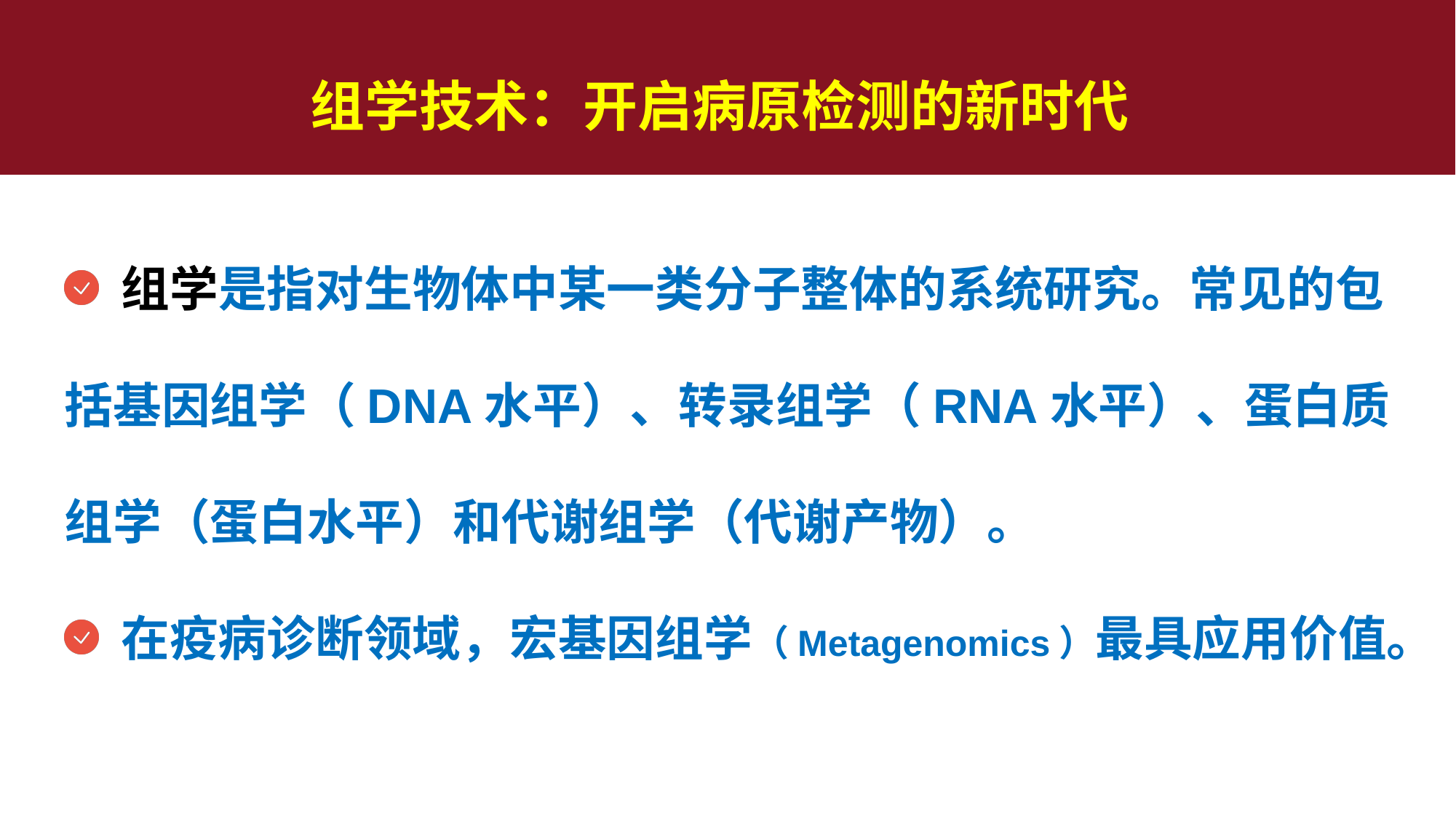

组学技术：开启病原检测的新时代
 组学是指对生物体中某一类分子整体的系统研究。常见的包括基因组学（DNA水平）、转录组学（RNA水平）、蛋白质组学（蛋白水平）和代谢组学（代谢产物）。
 在疫病诊断领域，宏基因组学（Metagenomics）最具应用价值。